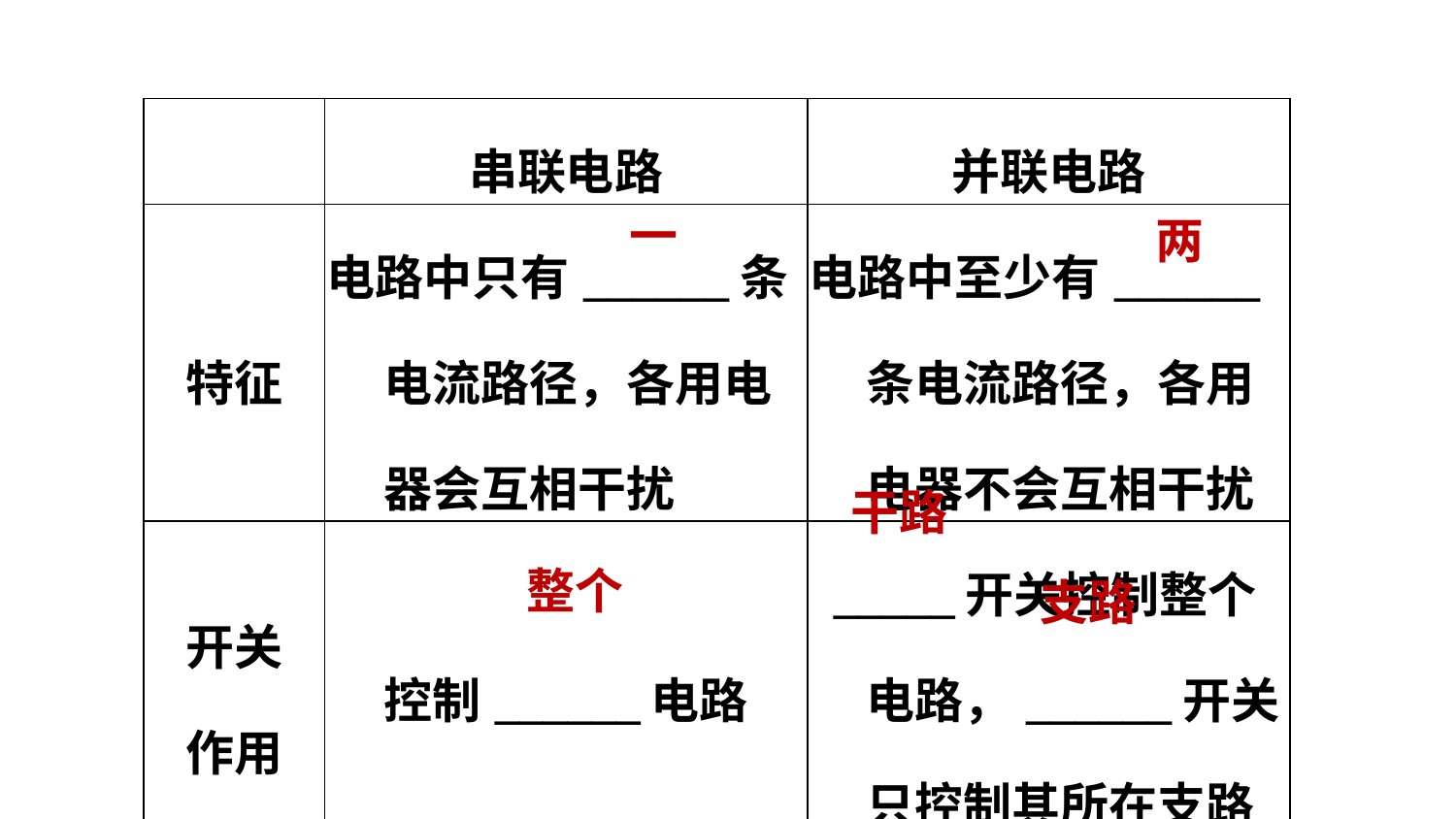

|  | 串联电路 | 并联电路 |
| --- | --- | --- |
| 特征 | 电路中只有\_\_\_\_\_\_条电流路径，各用电器会互相干扰 | 电路中至少有\_\_\_\_\_\_条电流路径，各用电器不会互相干扰 |
| 开关 作用 | 控制\_\_\_\_\_\_电路 | \_\_\_\_\_开关控制整个电路，\_\_\_\_\_\_开关只控制其所在支路 |
一
两
干路
整个
支路